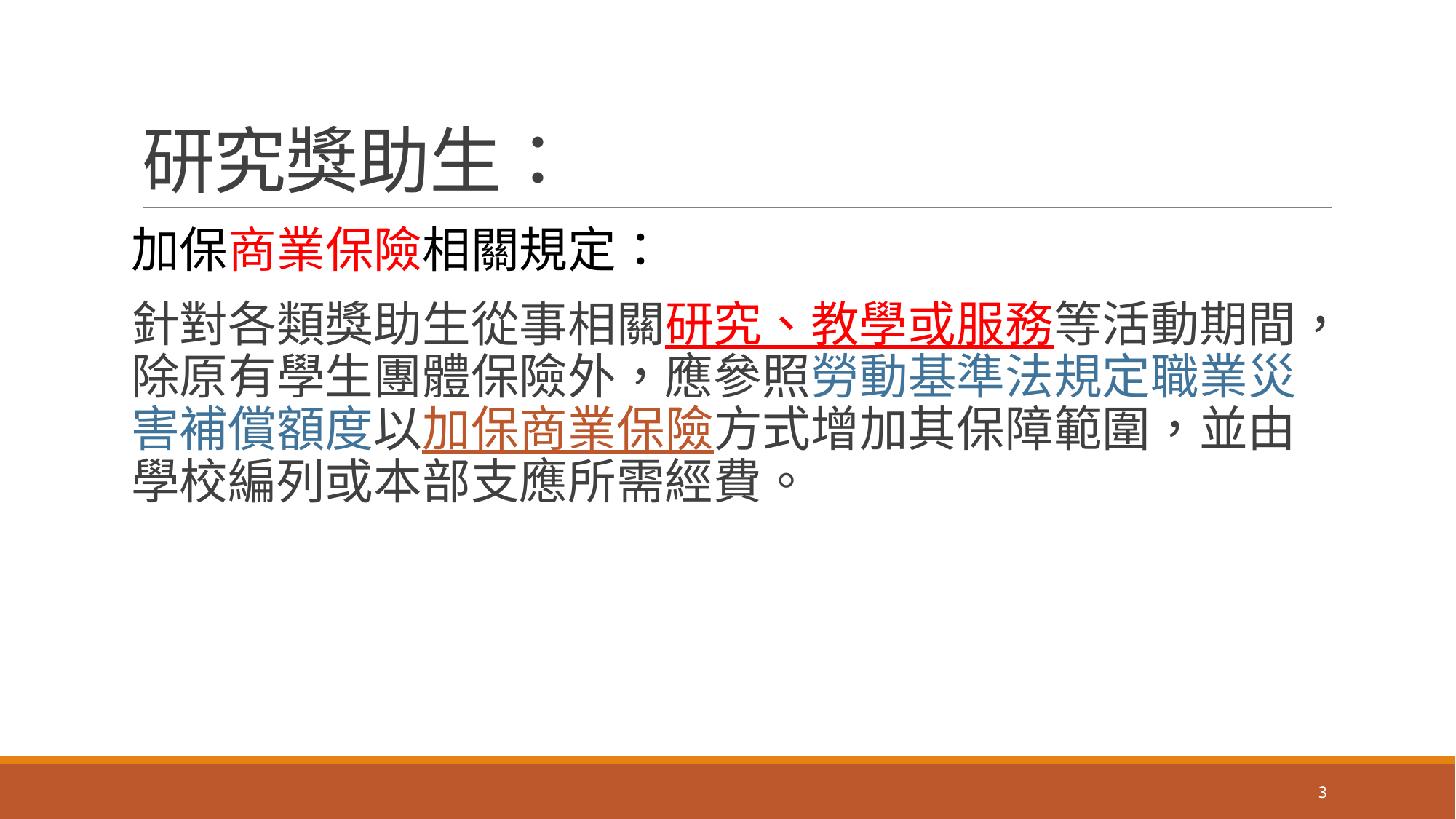

# 研究獎助生：
加保商業保險相關規定：
針對各類獎助生從事相關研究、教學或服務等活動期間，除原有學生團體保險外，應參照勞動基準法規定職業災害補償額度以加保商業保險方式增加其保障範圍，並由學校編列或本部支應所需經費。

3